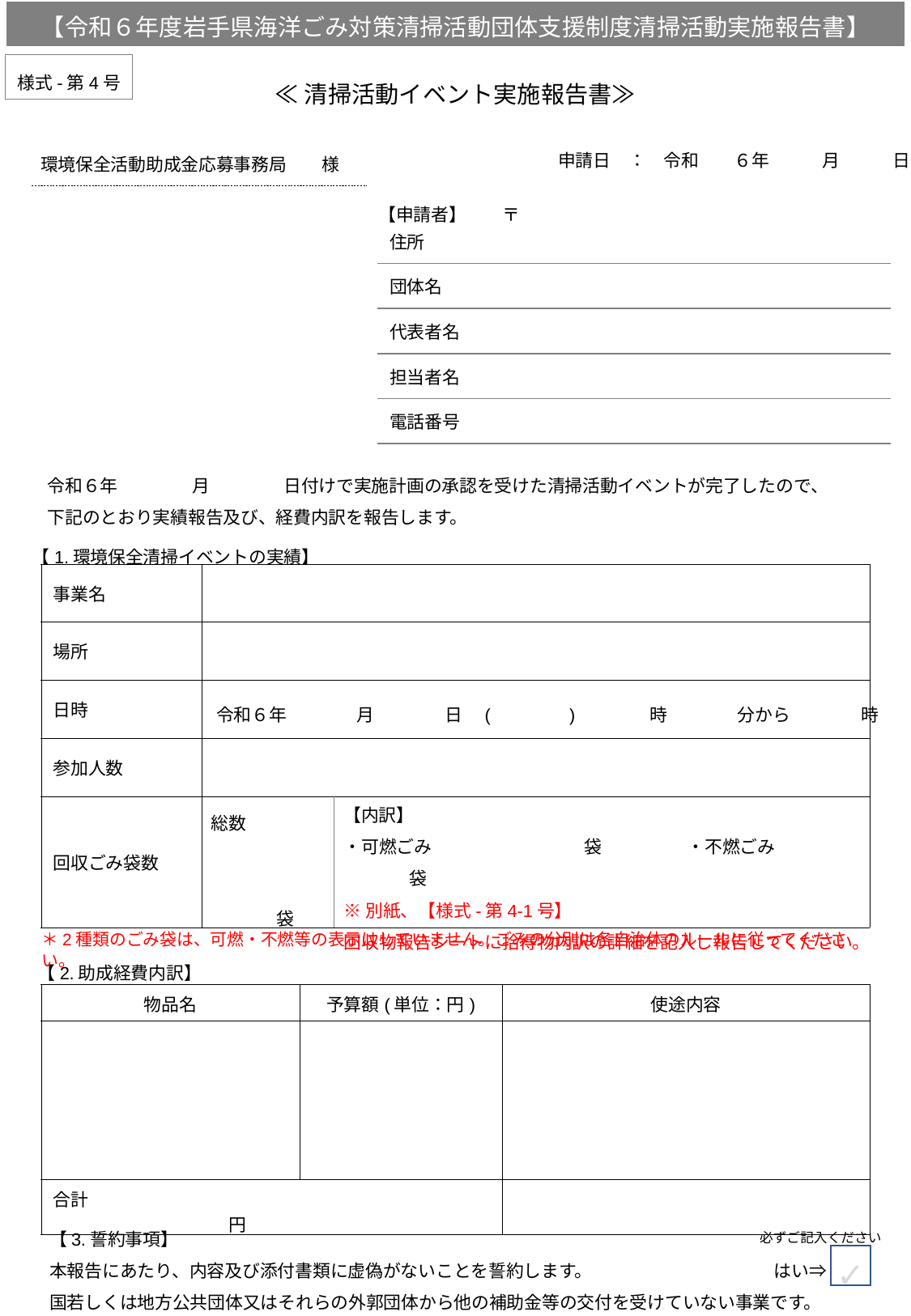

【令和６年度岩手県海洋ごみ対策清掃活動団体支援制度清掃活動実施報告書】

様式-第4号
≪清掃活動イベント実施報告書≫
申請日　：　令和　　６年　　　月　　　日
環境保全活動助成金応募事務局　　様
【申請者】
〒
| 住所 |  |
| --- | --- |
| 団体名 |  |
| 代表者名 |  |
| 担当者名 |  |
| 電話番号 |  |
令和６年 　　　　月 　　　　日付けで実施計画の承認を受けた清掃活動イベントが完了したので、
下記のとおり実績報告及び、経費内訳を報告します。
【1.環境保全清掃イベントの実績】
| 事業名 |  |  |
| --- | --- | --- |
| 場所 |  |  |
| 日時 |  |  |
| 参加人数 |  |  |
| 回収ごみ袋数 |  |  |
令和６年　　　　月　　　　日　(　　　　)　　　　時　　　　分から　　　　時　　　　分まで
総数

                袋
【内訳】
・可燃ごみ　　　　　　　   　袋　　　　    ・不燃ごみ　　　　　　        袋
※別紙、【様式-第4-1号】
回収物報告シートに拾得物内訳の詳細を記入し報告してください。
＊2種類のごみ袋は、可燃・不燃等の表示はしていません。ごみの分別は各自治体のルールに従ってください。
【2.助成経費内訳】
| 物品名 | 予算額(単位：円) | 使途内容 |
| --- | --- | --- |
|  |  |  |
| 合計　　　　　　　　　　　　　　　　　　　　　　　　　　　　　　　　円 |  |  |
【3.誓約事項】
本報告にあたり、内容及び添付書類に虚偽がないことを誓約します。
国若しくは地方公共団体又はそれらの外郭団体から他の補助金等の交付を受けていない事業です。
必ずご記入ください
✓
はい⇒